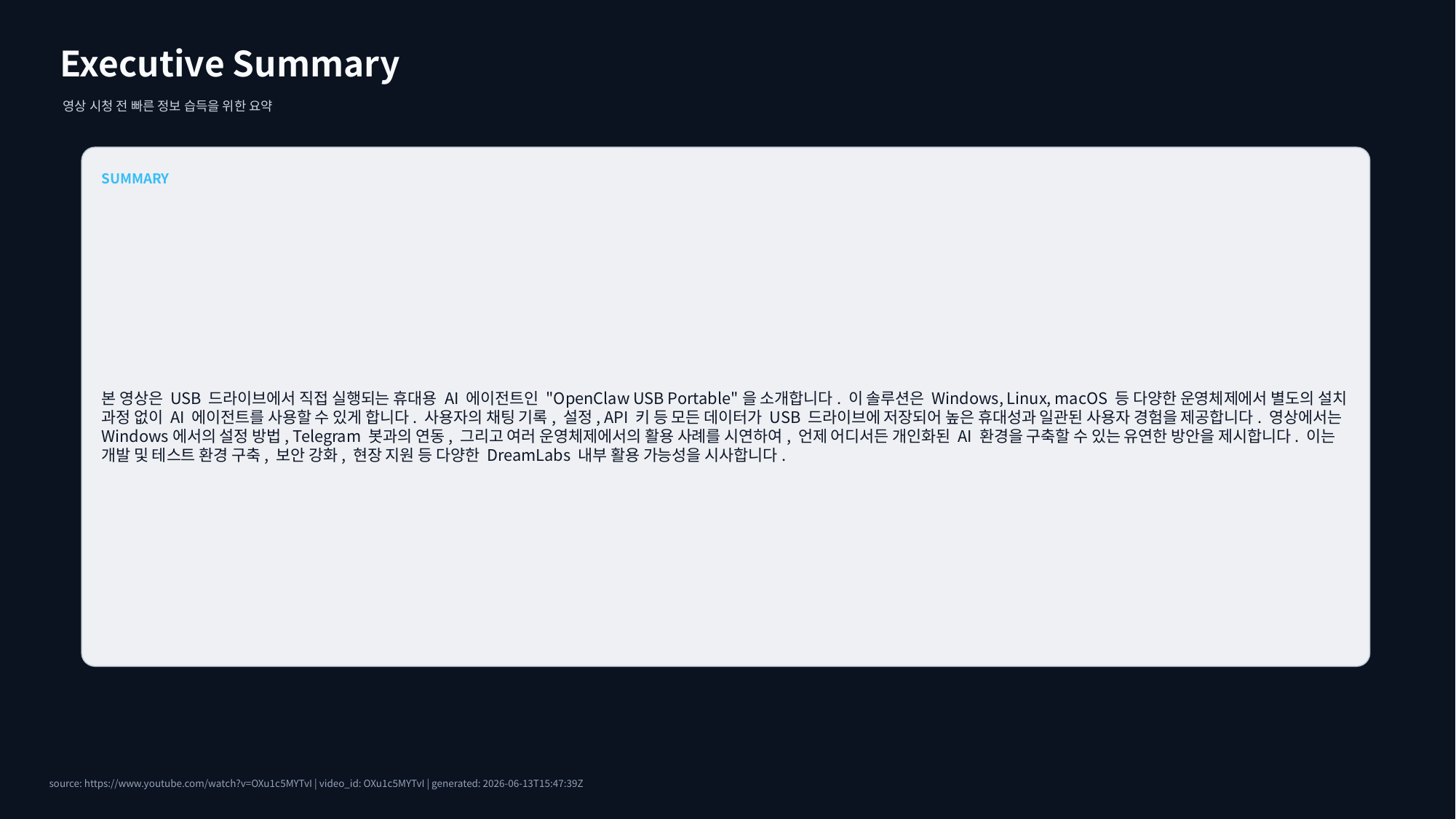

Executive Summary
영상 시청 전 빠른 정보 습득을 위한 요약

SUMMARY
본 영상은 USB 드라이브에서 직접 실행되는 휴대용 AI 에이전트인 "OpenClaw USB Portable"을 소개합니다. 이 솔루션은 Windows, Linux, macOS 등 다양한 운영체제에서 별도의 설치 과정 없이 AI 에이전트를 사용할 수 있게 합니다. 사용자의 채팅 기록, 설정, API 키 등 모든 데이터가 USB 드라이브에 저장되어 높은 휴대성과 일관된 사용자 경험을 제공합니다. 영상에서는 Windows에서의 설정 방법, Telegram 봇과의 연동, 그리고 여러 운영체제에서의 활용 사례를 시연하여, 언제 어디서든 개인화된 AI 환경을 구축할 수 있는 유연한 방안을 제시합니다. 이는 개발 및 테스트 환경 구축, 보안 강화, 현장 지원 등 다양한 DreamLabs 내부 활용 가능성을 시사합니다.
source: https://www.youtube.com/watch?v=OXu1c5MYTvI | video_id: OXu1c5MYTvI | generated: 2026-06-13T15:47:39Z